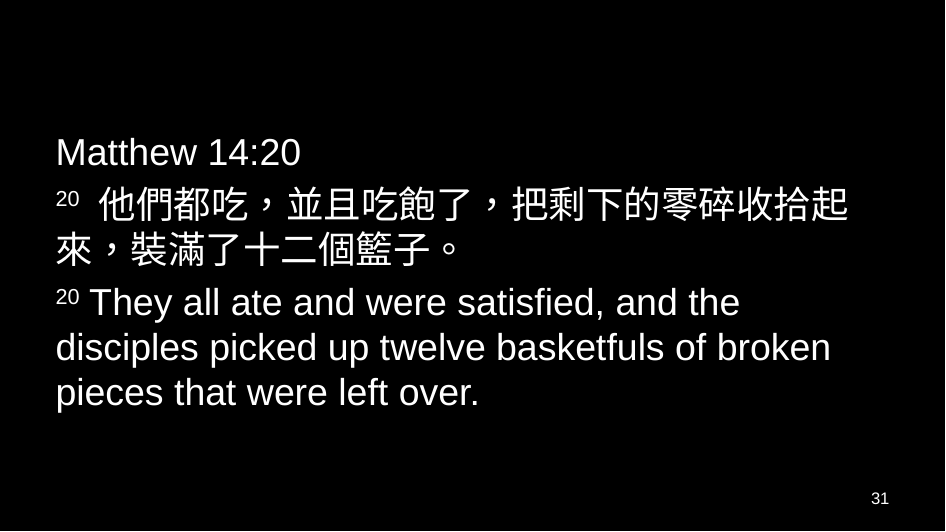

#
Matthew 14:20
20 他們都吃，並且吃飽了，把剩下的零碎收拾起來，裝滿了十二個籃子。
20 They all ate and were satisfied, and the disciples picked up twelve basketfuls of broken pieces that were left over.

31